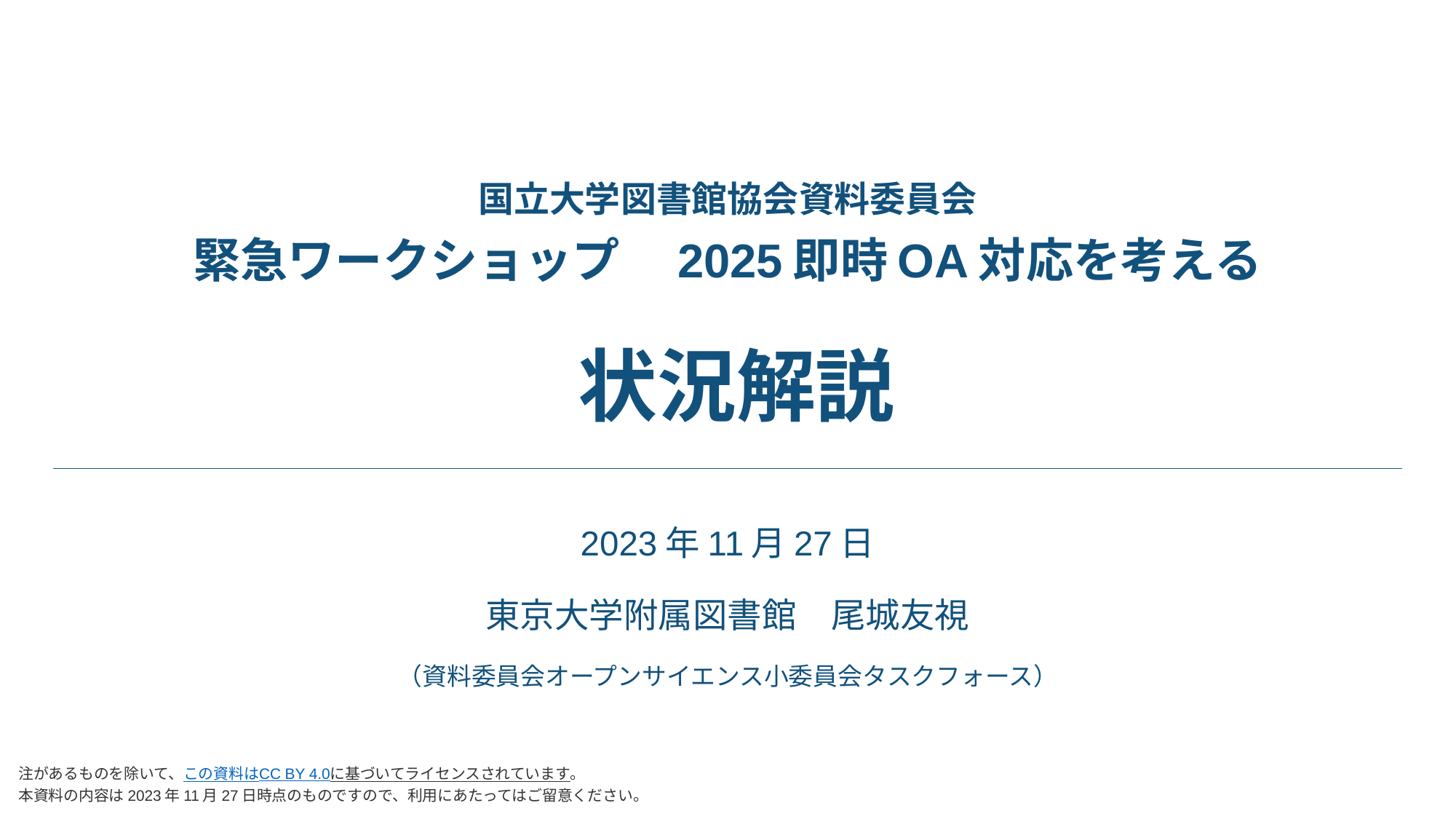

# 国立大学図書館協会資料委員会 緊急ワークショップ　2025即時OA対応を考える 状況解説
2023年11月27日
東京大学附属図書館　尾城友視
（資料委員会オープンサイエンス小委員会タスクフォース）
注があるものを除いて、この資料はCC BY 4.0に基づいてライセンスされています。
本資料の内容は2023年11月27日時点のものですので、利用にあたってはご留意ください。